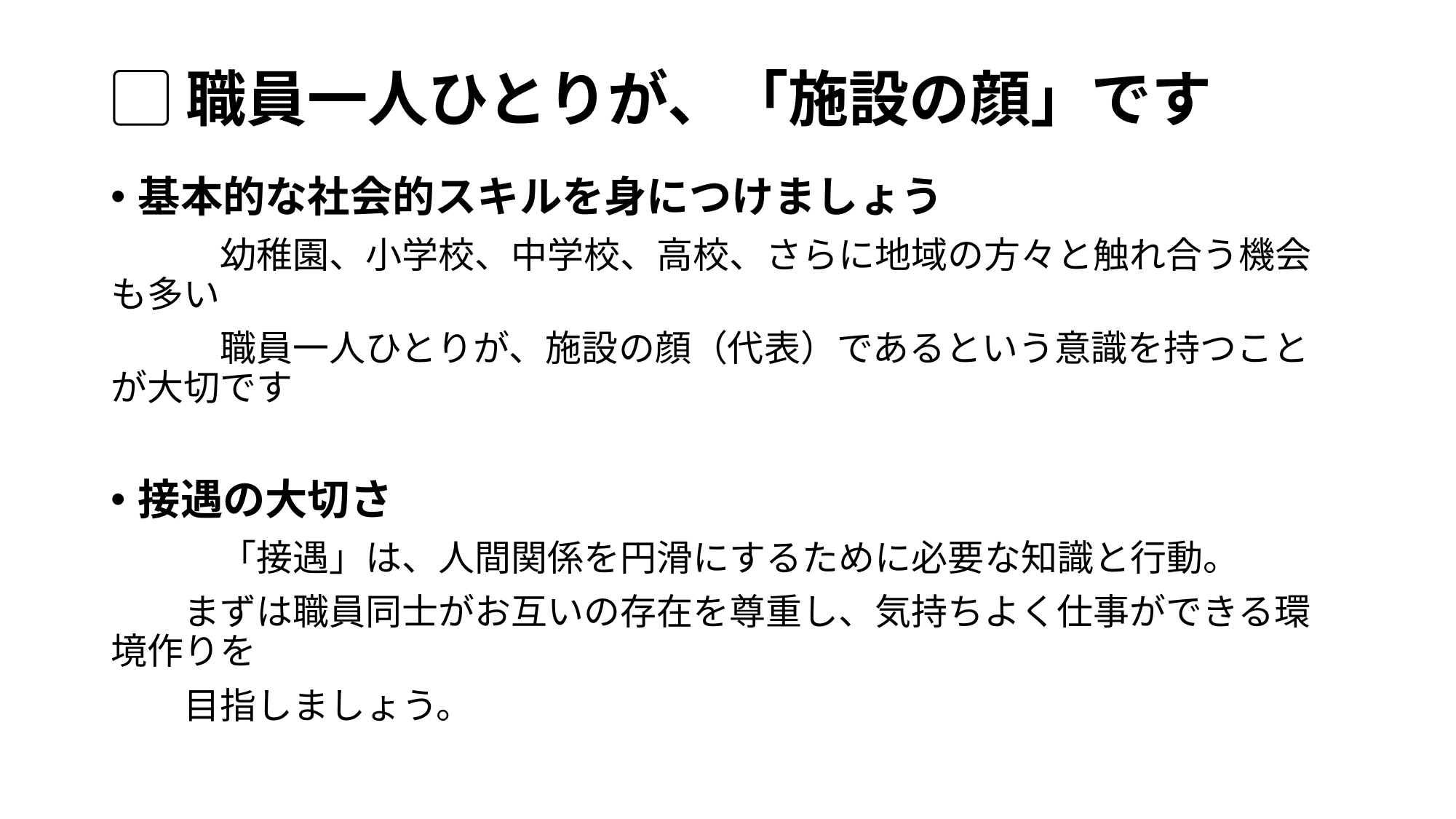

# ▢職員一人ひとりが、「施設の顔」です
基本的な社会的スキルを身につけましょう
　　　幼稚園、小学校、中学校、高校、さらに地域の方々と触れ合う機会も多い
　　　職員一人ひとりが、施設の顔（代表）であるという意識を持つことが大切です

接遇の大切さ
　　　「接遇」は、人間関係を円滑にするために必要な知識と行動。
　　まずは職員同士がお互いの存在を尊重し、気持ちよく仕事ができる環境作りを
　　目指しましょう。